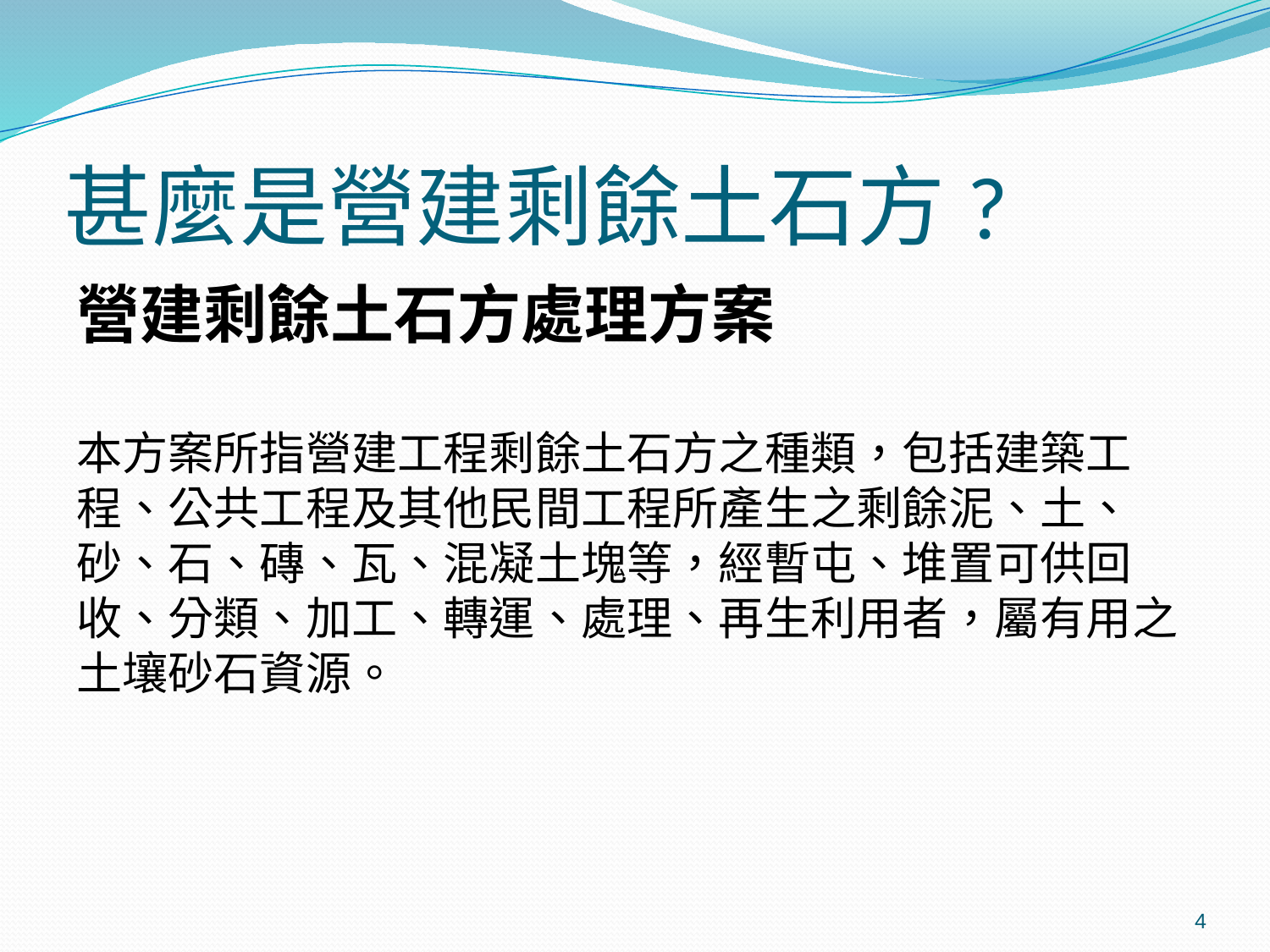

# 甚麼是營建剩餘土石方?
營建剩餘土石方處理方案

本方案所指營建工程剩餘土石方之種類，包括建築工程、公共工程及其他民間工程所產生之剩餘泥、土、砂、石、磚、瓦、混凝土塊等，經暫屯、堆置可供回收、分類、加工、轉運、處理、再生利用者，屬有用之土壤砂石資源。
4